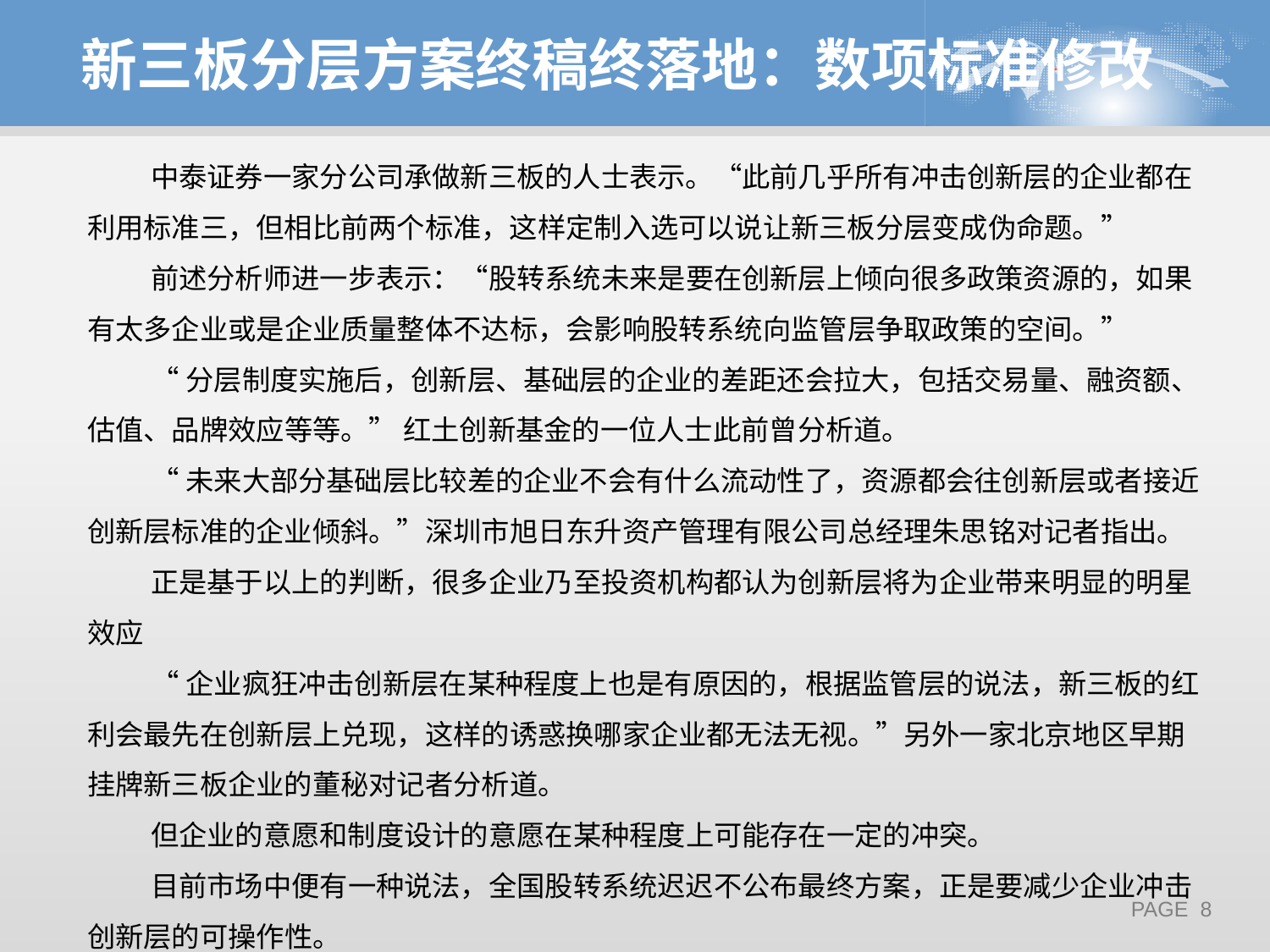

新三板分层方案终稿终落地：数项标准修改
中泰证券一家分公司承做新三板的人士表示。“此前几乎所有冲击创新层的企业都在利用标准三，但相比前两个标准，这样定制入选可以说让新三板分层变成伪命题。”
前述分析师进一步表示：“股转系统未来是要在创新层上倾向很多政策资源的，如果有太多企业或是企业质量整体不达标，会影响股转系统向监管层争取政策的空间。”
“分层制度实施后，创新层、基础层的企业的差距还会拉大，包括交易量、融资额、估值、品牌效应等等。” 红土创新基金的一位人士此前曾分析道。
“未来大部分基础层比较差的企业不会有什么流动性了，资源都会往创新层或者接近创新层标准的企业倾斜。”深圳市旭日东升资产管理有限公司总经理朱思铭对记者指出。
正是基于以上的判断，很多企业乃至投资机构都认为创新层将为企业带来明显的明星效应
“企业疯狂冲击创新层在某种程度上也是有原因的，根据监管层的说法，新三板的红利会最先在创新层上兑现，这样的诱惑换哪家企业都无法无视。”另外一家北京地区早期挂牌新三板企业的董秘对记者分析道。
但企业的意愿和制度设计的意愿在某种程度上可能存在一定的冲突。
目前市场中便有一种说法，全国股转系统迟迟不公布最终方案，正是要减少企业冲击创新层的可操作性。